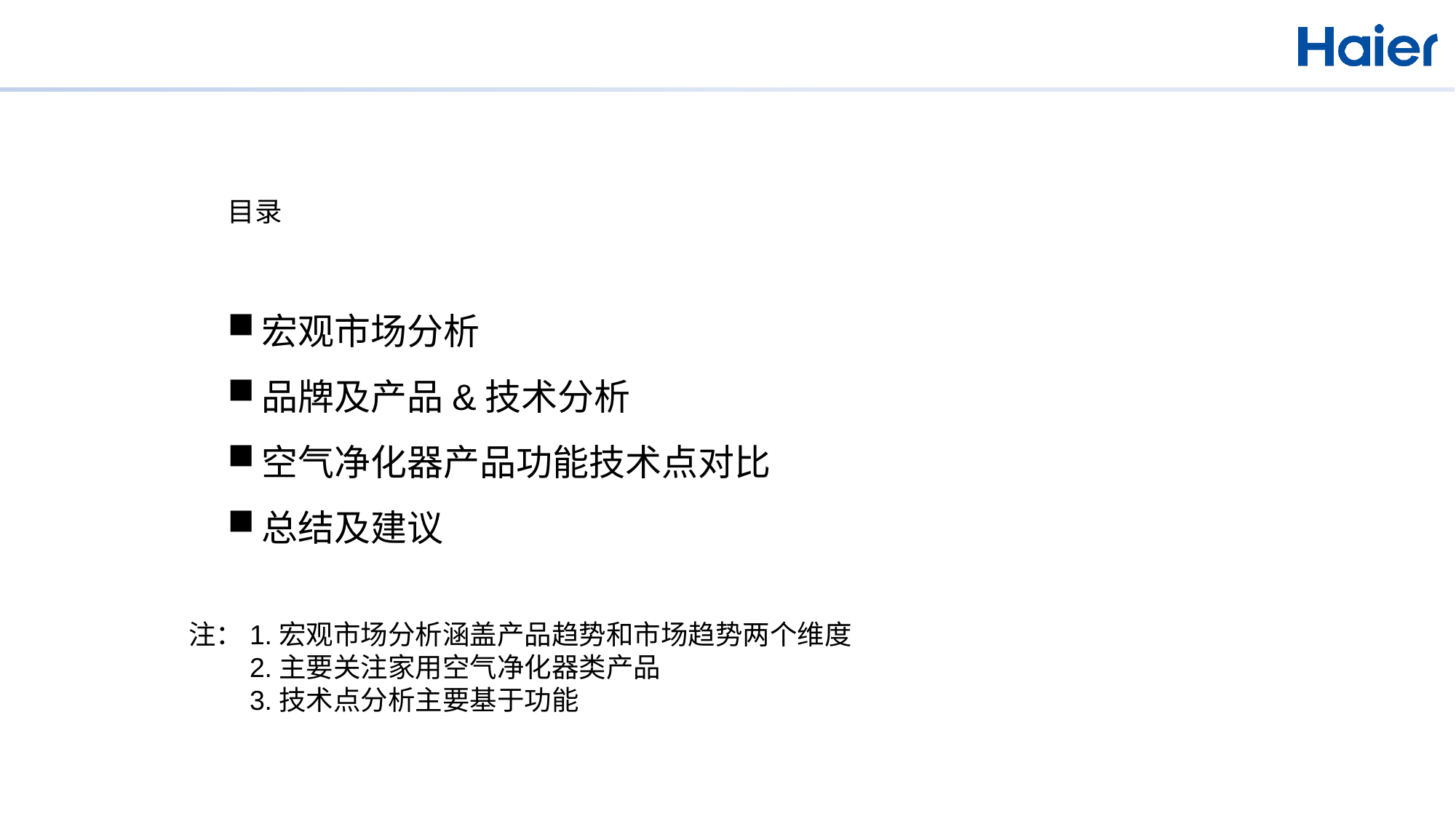

目录
宏观市场分析
品牌及产品&技术分析
空气净化器产品功能技术点对比
总结及建议
注：1.宏观市场分析涵盖产品趋势和市场趋势两个维度
        2.主要关注家用空气净化器类产品
        3.技术点分析主要基于功能